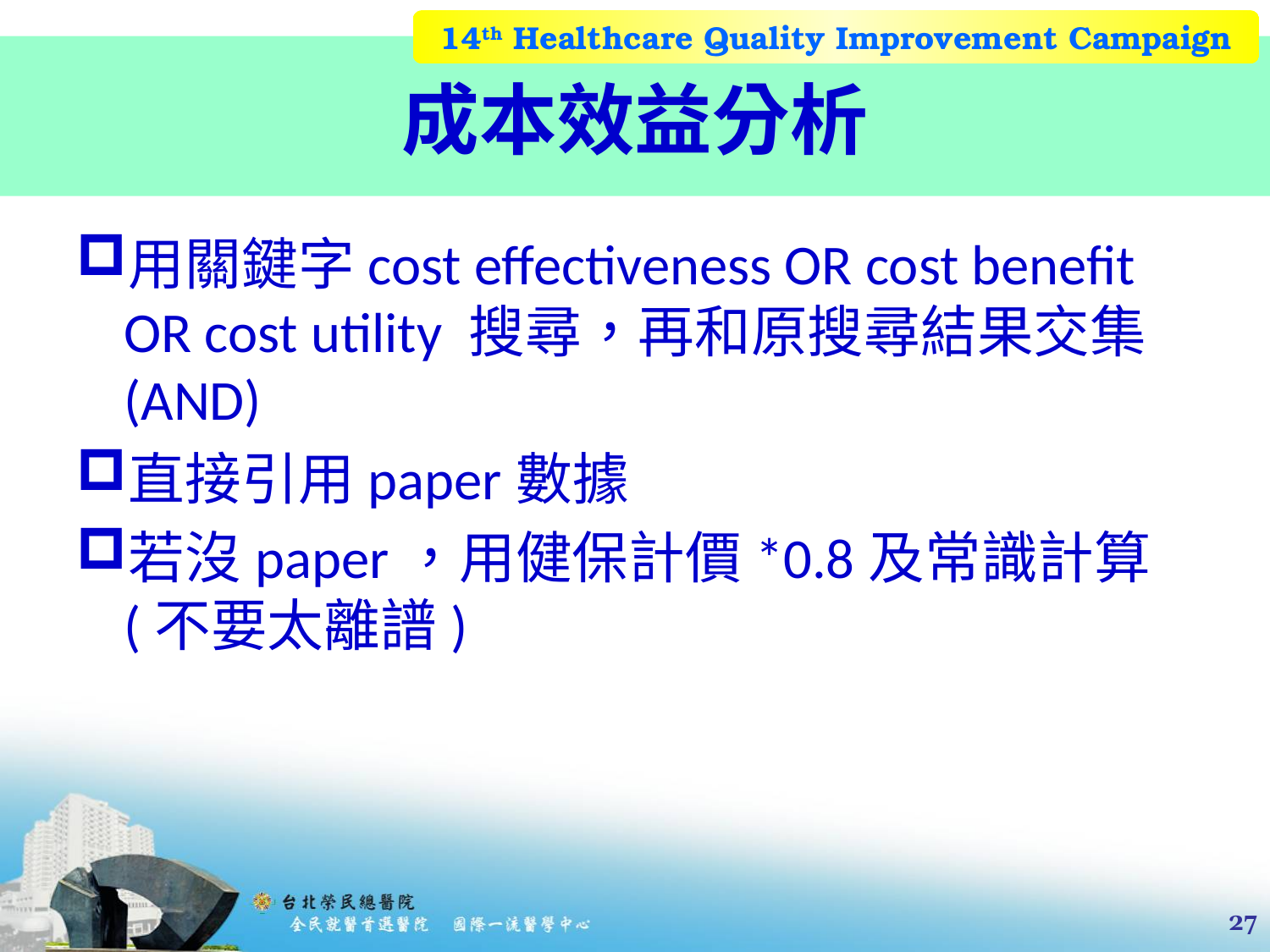

# 成本效益分析
用關鍵字cost effectiveness OR cost benefit OR cost utility 搜尋，再和原搜尋結果交集 (AND)
直接引用paper數據
若沒paper，用健保計價*0.8及常識計算(不要太離譜)
27